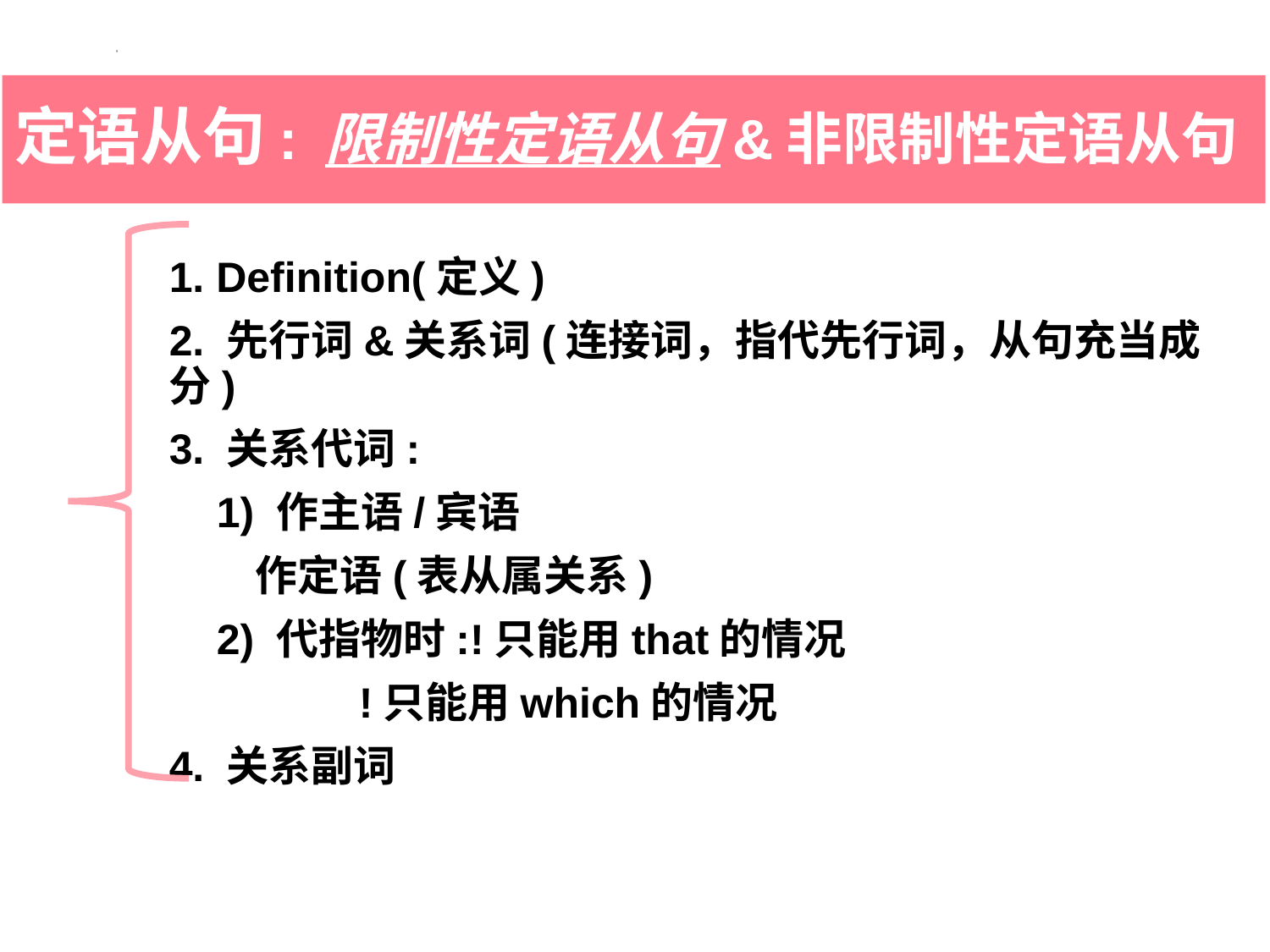

# 定语从句: 限制性定语从句&非限制性定语从句

1. Definition(定义)
2. 先行词&关系词(连接词，指代先行词，从句充当成分)
3. 关系代词:
    1) 作主语/宾语
        作定语(表从属关系)
    2) 代指物时:!只能用that的情况
                !只能用which的情况
4. 关系副词